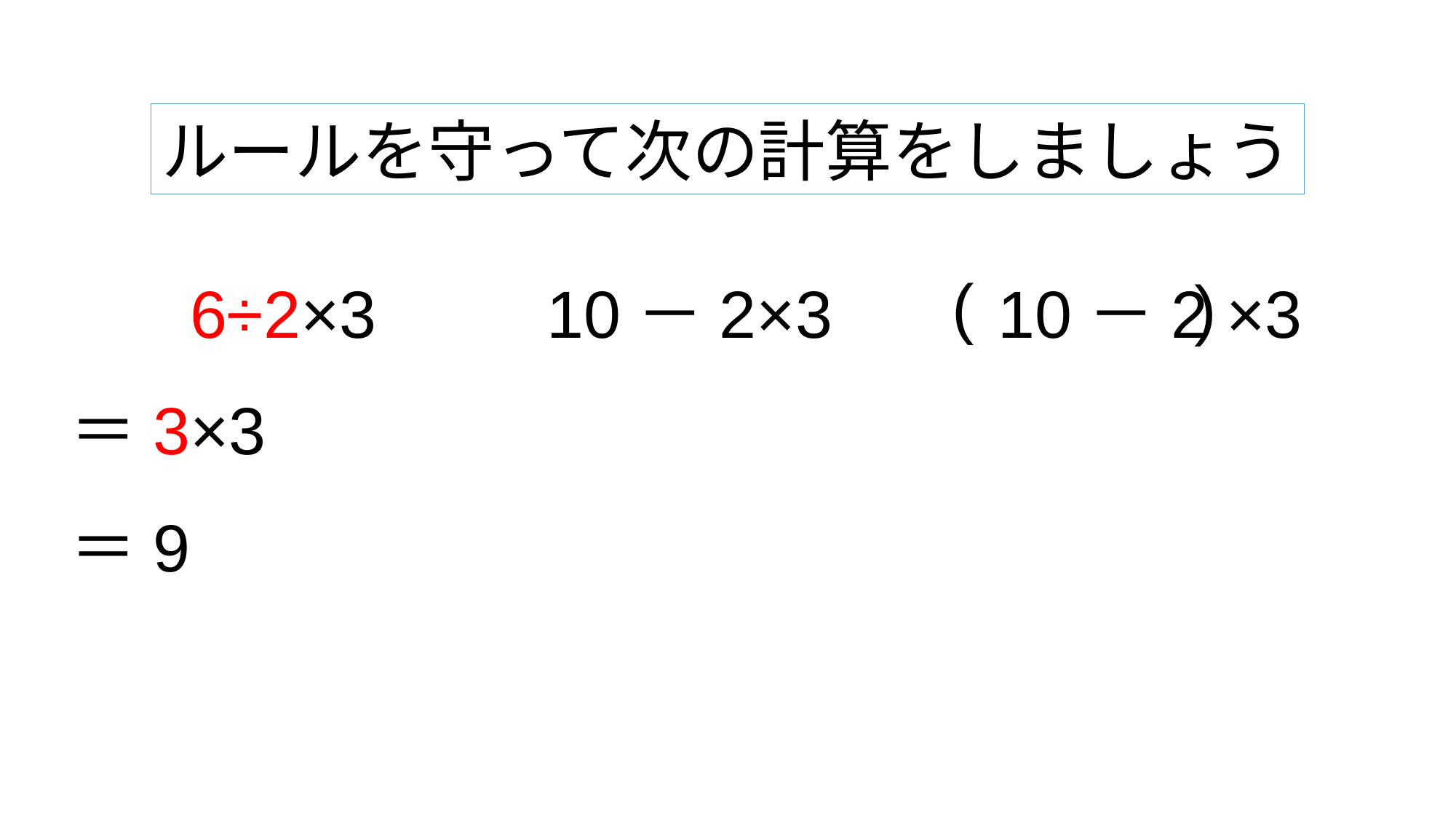

ルールを守って次の計算をしましょう
 (
 )
6÷2×3
10－2×3
 10－2 ×3
＝3×3
＝9